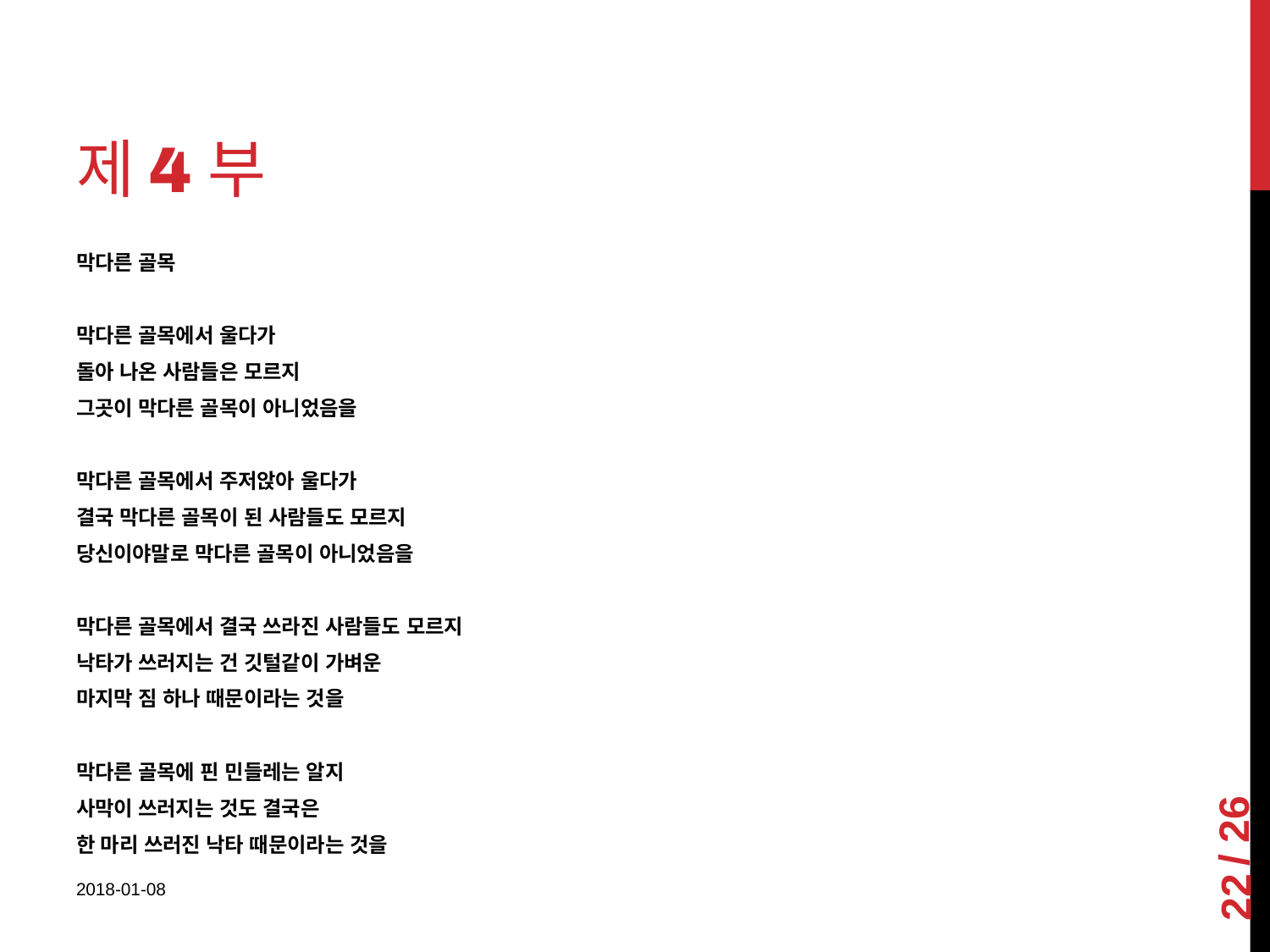

# 제4부
막다른 골목

막다른 골목에서 울다가
돌아 나온 사람들은 모르지
그곳이 막다른 골목이 아니었음을

막다른 골목에서 주저앉아 울다가
결국 막다른 골목이 된 사람들도 모르지
당신이야말로 막다른 골목이 아니었음을

막다른 골목에서 결국 쓰라진 사람들도 모르지
낙타가 쓰러지는 건 깃털같이 가벼운
마지막 짐 하나 때문이라는 것을

막다른 골목에 핀 민들레는 알지
사막이 쓰러지는 것도 결국은
한 마리 쓰러진 낙타 때문이라는 것을
22
2018-01-08